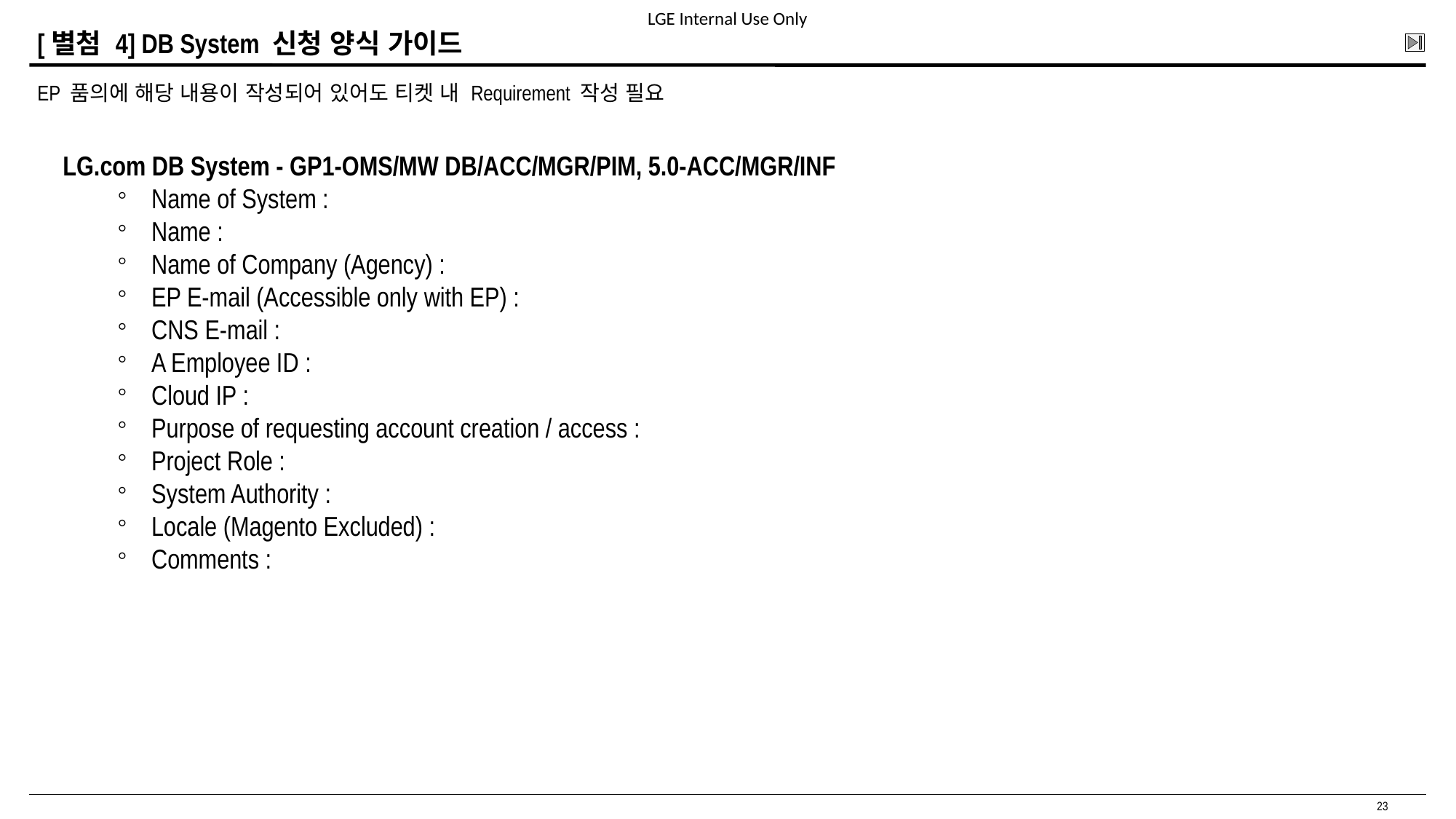

# [별첨 4] DB System 신청 양식 가이드

EP 품의에 해당 내용이 작성되어 있어도 티켓 내 Requirement 작성 필요
LG.com DB System - GP1-OMS/MW DB/ACC/MGR/PIM, 5.0-ACC/MGR/INF
Name of System :
Name :
Name of Company (Agency) :
EP E-mail (Accessible only with EP) :
CNS E-mail :
A Employee ID :
Cloud IP :
Purpose of requesting account creation / access :
Project Role :
System Authority :
Locale (Magento Excluded) :
Comments :

23